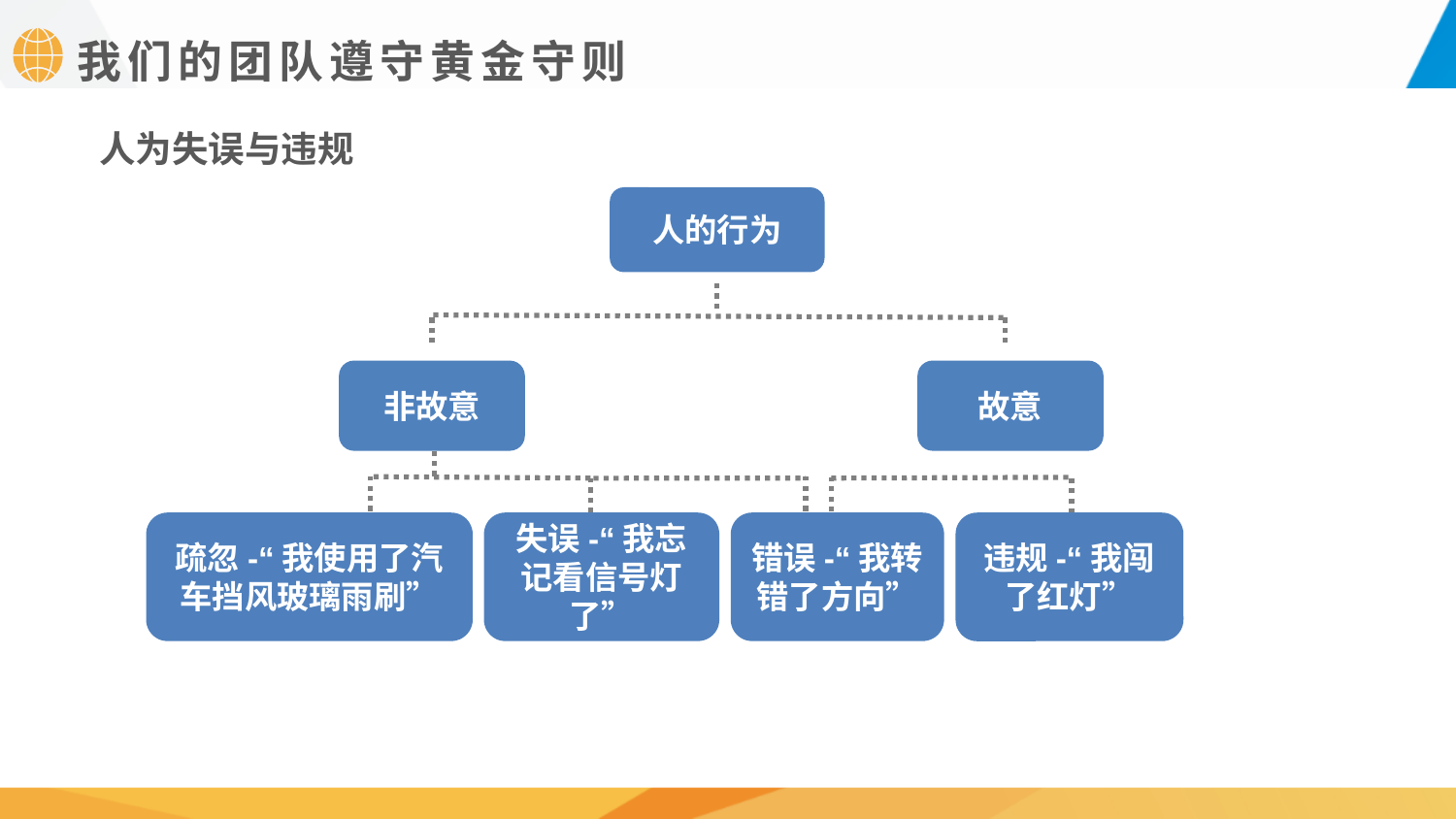

我们的团队遵守黄金守则

人为失误与违规
人的行为
非故意
故意
疏忽-“我使用了汽车挡风玻璃雨刷”
失误-“我忘记看信号灯了”
错误-“我转错了方向”
违规-“我闯了红灯”